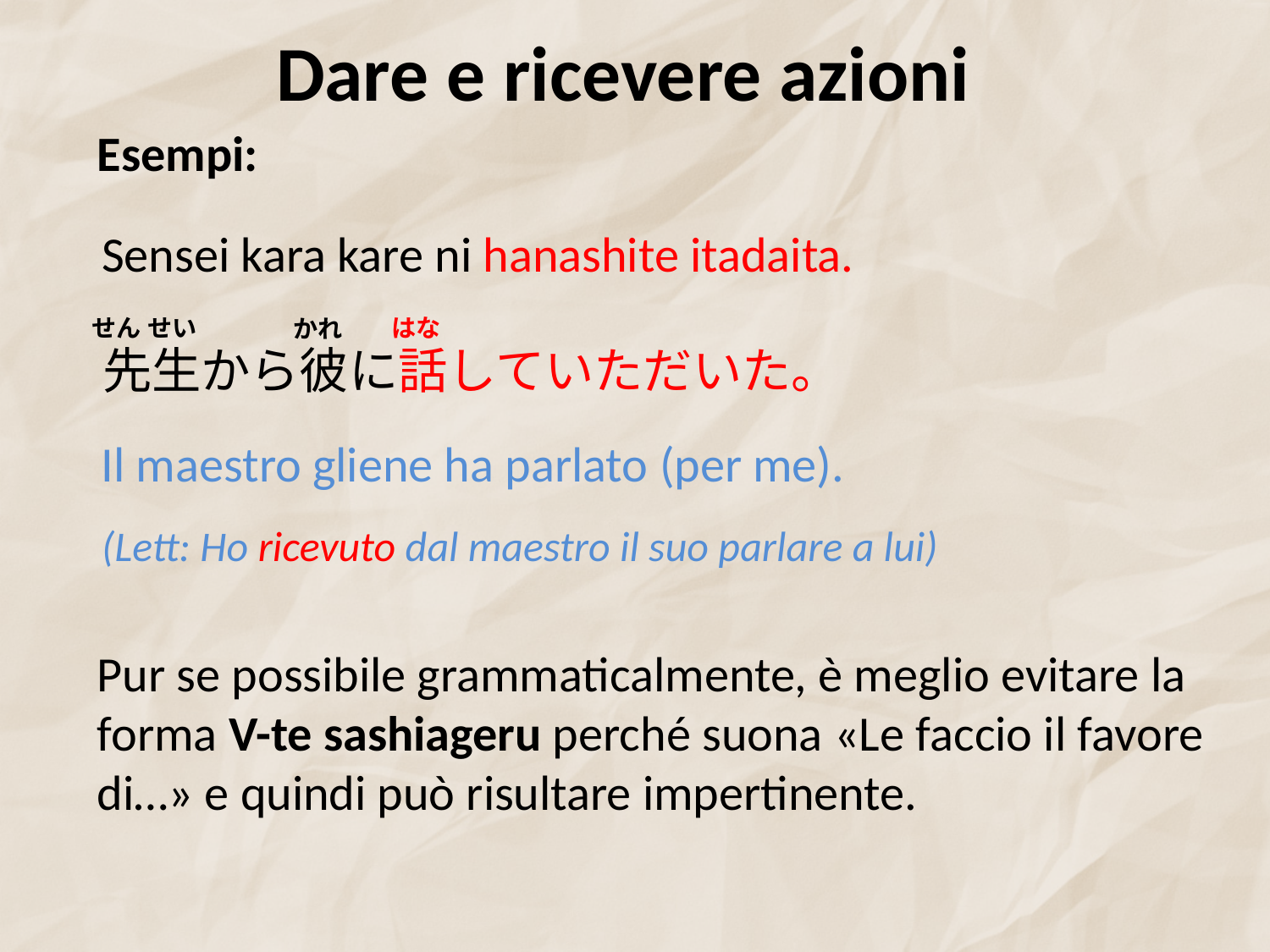

# Dare e ricevere azioni
Esempi:
Sensei kara kare ni hanashite itadaita.
せい
はな
せん
かれ
先生から彼に話していただいた。
Il maestro gliene ha parlato (per me).
(Lett: Ho ricevuto dal maestro il suo parlare a lui)
Pur se possibile grammaticalmente, è meglio evitare la forma V-te sashiageru perché suona «Le faccio il favore di…» e quindi può risultare impertinente.